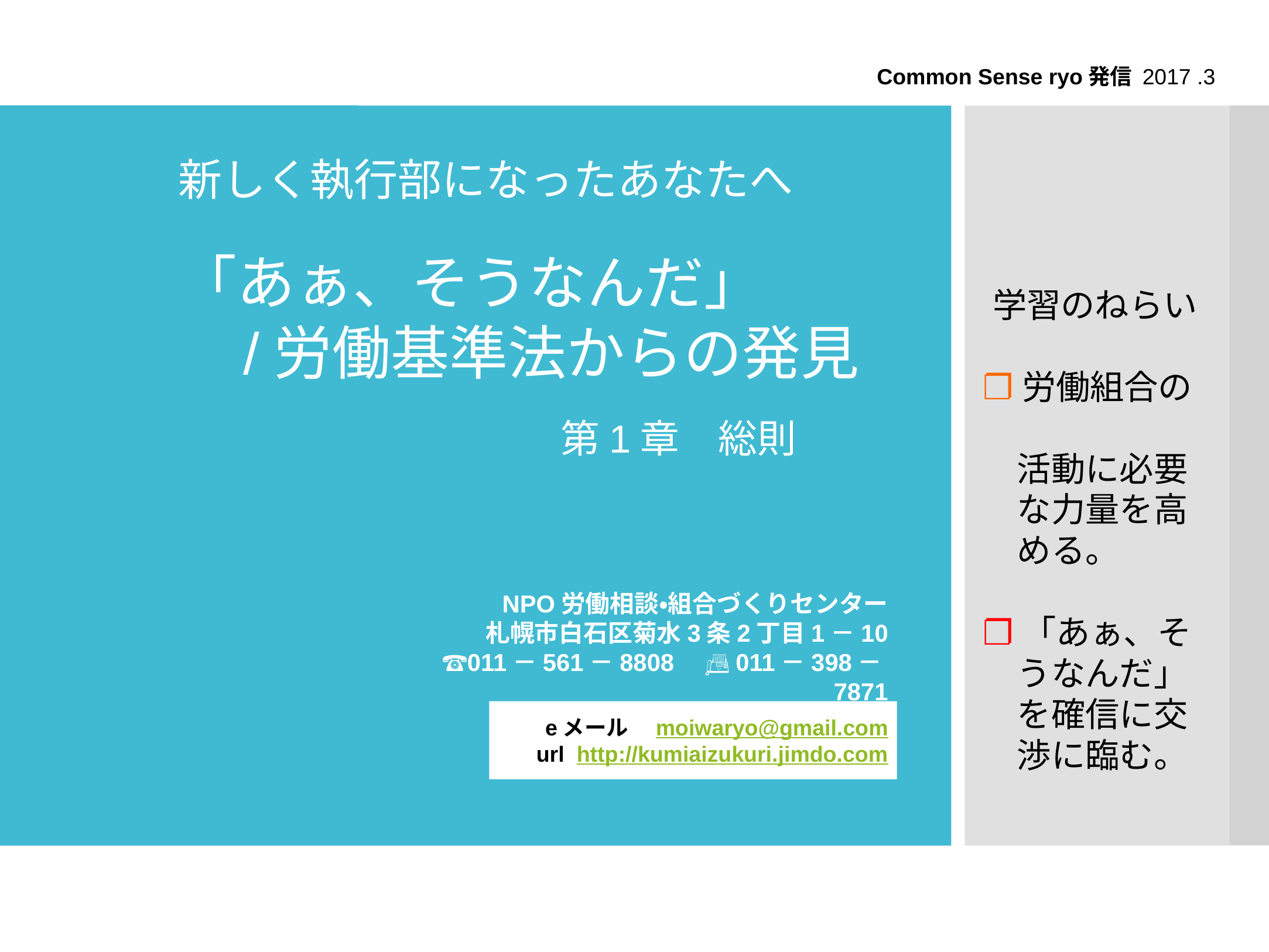

Common Sense ryo発信 2017 .3
新しく執行部になったあなたへ

　　　「あぁ、そうなんだ」
　　/労働基準法からの発見
学習のねらい

❐労働組合の
　活動に必要
　な力量を高
　める。
❐「あぁ、そ
　うなんだ」
　を確信に交
　渉に臨む。
第1章　総則
NPO労働相談・組合づくりセンター
札幌市白石区菊水3条2丁目1－10
☎011－561－8808　📠011－398－7871

eメール　moiwaryo@gmail.com
url  http://kumiaizukuri.jimdo.com